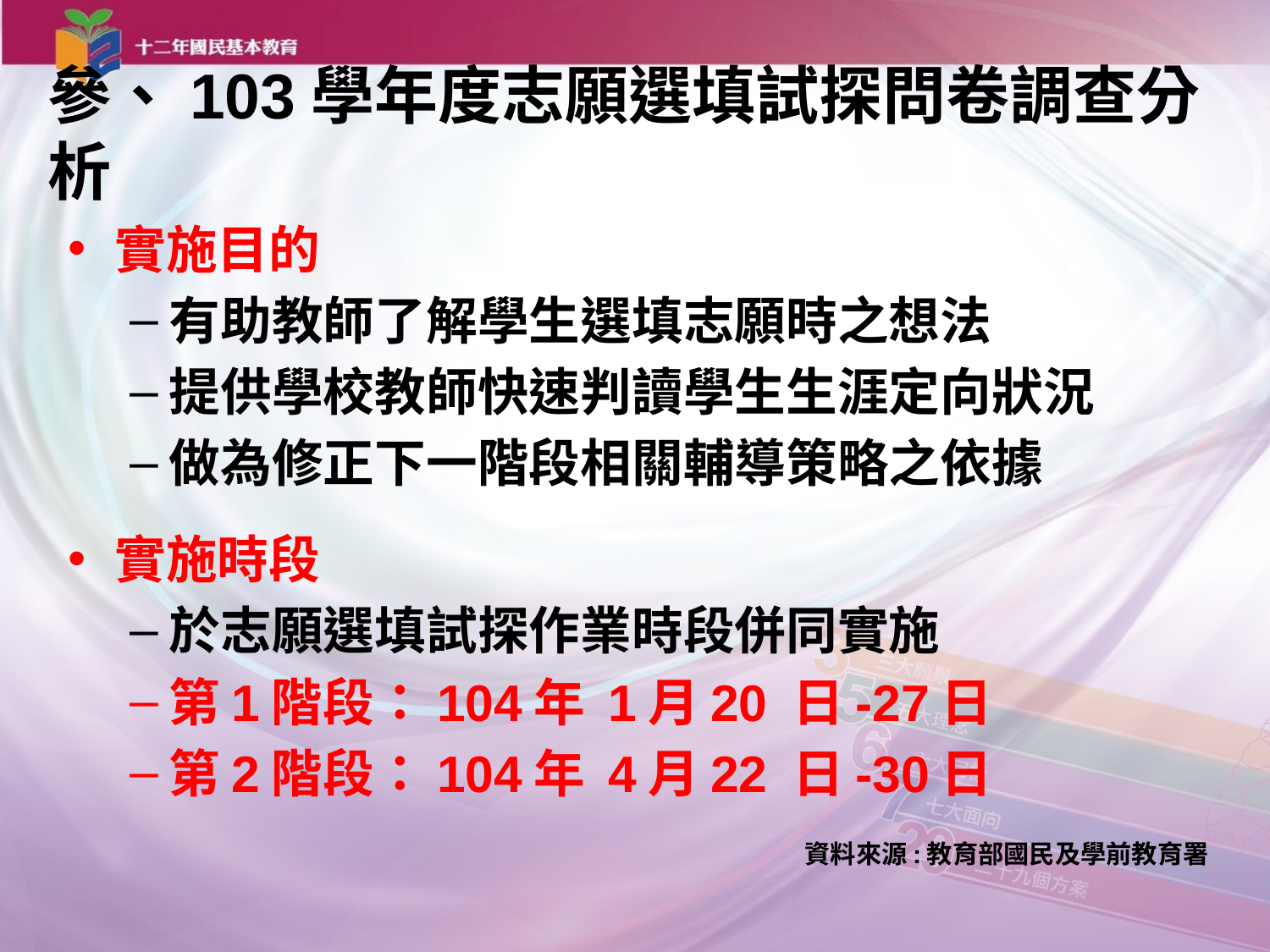

# 參、103學年度志願選填試探問卷調查分析
實施目的
有助教師了解學生選填志願時之想法
提供學校教師快速判讀學生生涯定向狀況
做為修正下一階段相關輔導策略之依據
實施時段
於志願選填試探作業時段併同實施
第1階段：104年 1月20 日-27日
第2階段：104年 4月22 日-30日
                                                         資料來源:教育部國民及學前教育署